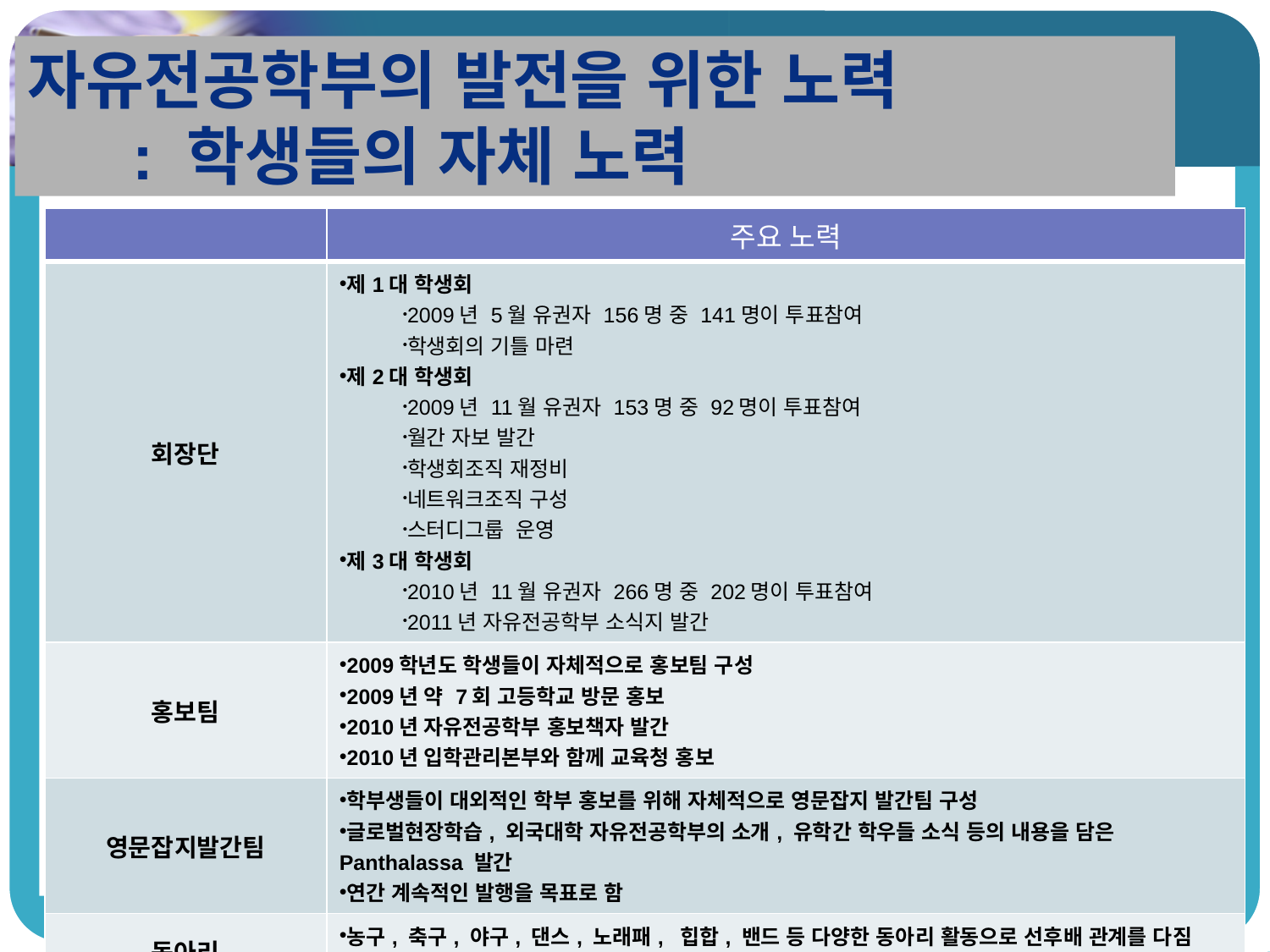

자유전공학부의 발전을 위한 노력
      : 학생들의 자체 노력
|  | 주요 노력 |
| --- | --- |
| 회장단 | 제1대 학생회 2009년 5월 유권자 156명 중 141명이 투표참여 학생회의 기틀 마련 제2대 학생회 2009년 11월 유권자 153명 중 92명이 투표참여 월간 자보 발간 학생회조직 재정비 네트워크조직 구성 스터디그룹 운영 제3대 학생회 2010년 11월 유권자 266명 중 202명이 투표참여 2011년 자유전공학부 소식지 발간 |
| 홍보팀 | 2009학년도 학생들이 자체적으로 홍보팀 구성 2009년 약 7회 고등학교 방문 홍보 2010년 자유전공학부 홍보책자 발간 2010년 입학관리본부와 함께 교육청 홍보 |
| 영문잡지발간팀 | 학부생들이 대외적인 학부 홍보를 위해 자체적으로 영문잡지 발간팀 구성 글로벌현장학습, 외국대학 자유전공학부의 소개, 유학간 학우들 소식 등의 내용을 담은 Panthalassa 발간 연간 계속적인 발행을 목표로 함 |
| 동아리 | 농구, 축구, 야구, 댄스, 노래패, 힙합, 밴드 등 다양한 동아리 활동으로 선후배 관계를 다짐 ( 현재 동아리 총 6개 ) |